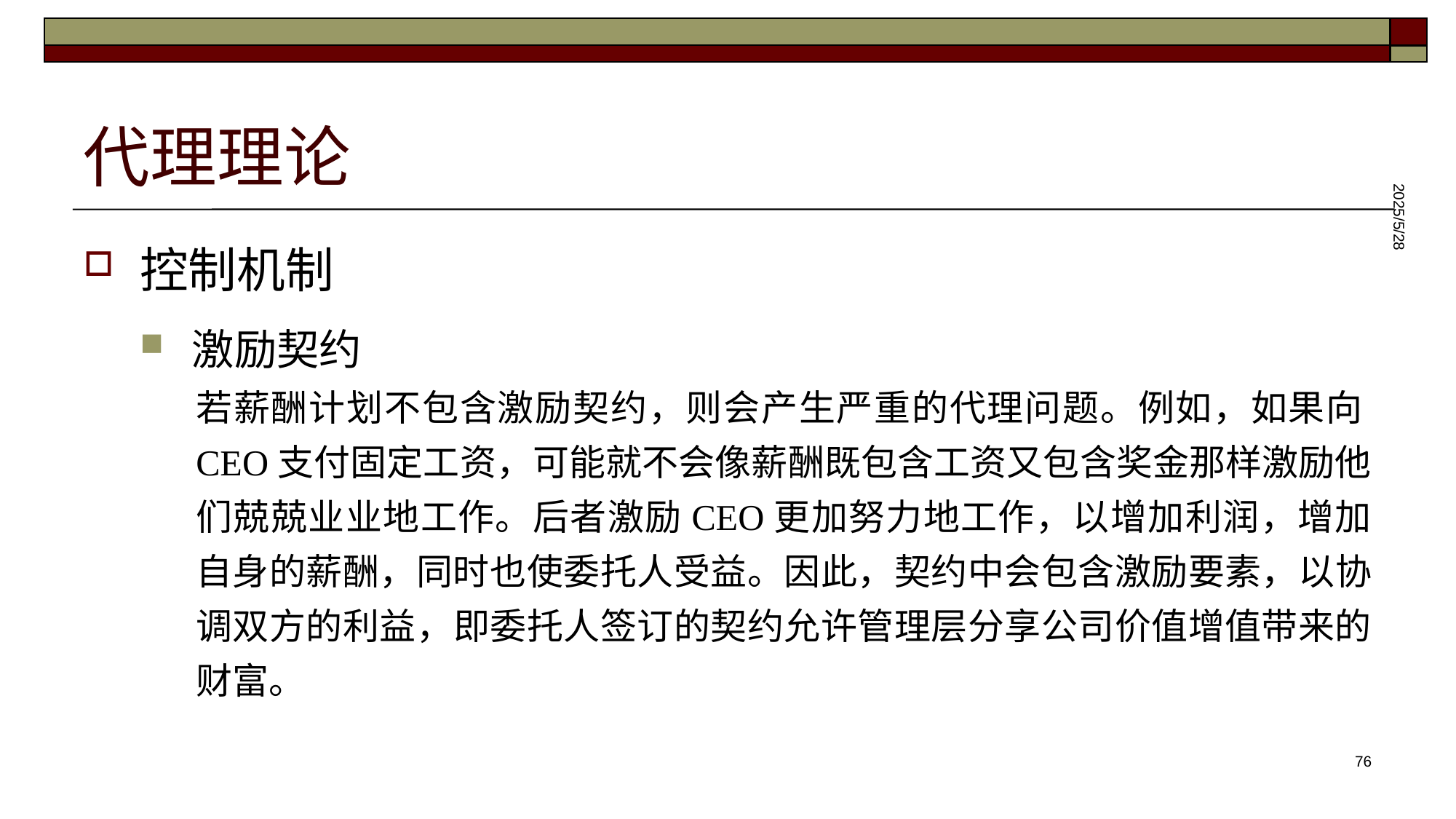

# 代理理论
控制机制
激励契约
若薪酬计划不包含激励契约，则会产生严重的代理问题。例如，如果向CEO支付固定工资，可能就不会像薪酬既包含工资又包含奖金那样激励他们兢兢业业地工作。后者激励CEO更加努力地工作，以增加利润，增加自身的薪酬，同时也使委托人受益。因此，契约中会包含激励要素，以协调双方的利益，即委托人签订的契约允许管理层分享公司价值增值带来的财富。

2025/5/28
76